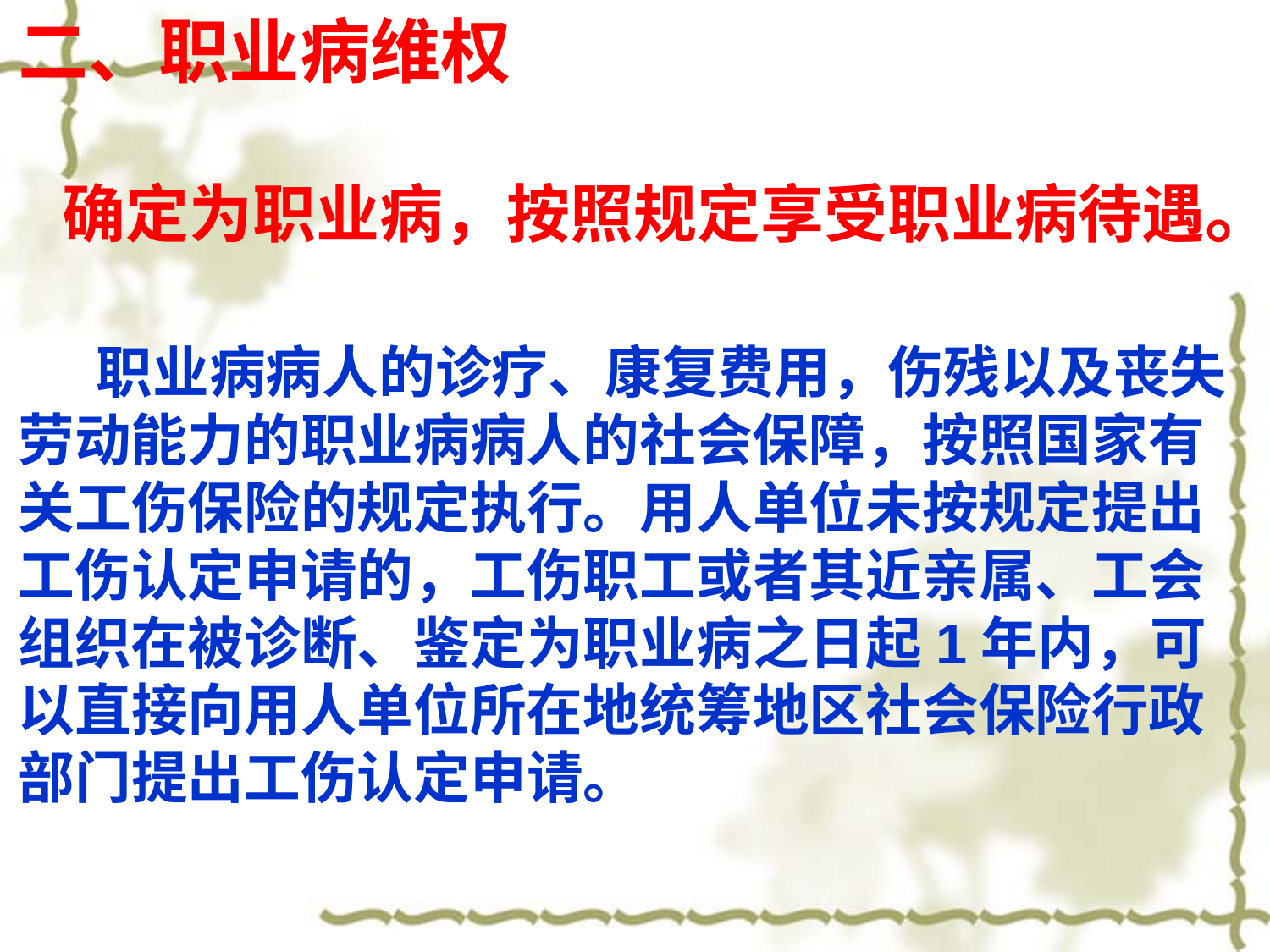

二、职业病维权

  确定为职业病，按照规定享受职业病待遇。

     职业病病人的诊疗、康复费用，伤残以及丧失劳动能力的职业病病人的社会保障，按照国家有关工伤保险的规定执行。用人单位未按规定提出工伤认定申请的，工伤职工或者其近亲属、工会组织在被诊断、鉴定为职业病之日起1年内，可以直接向用人单位所在地统筹地区社会保险行政部门提出工伤认定申请。